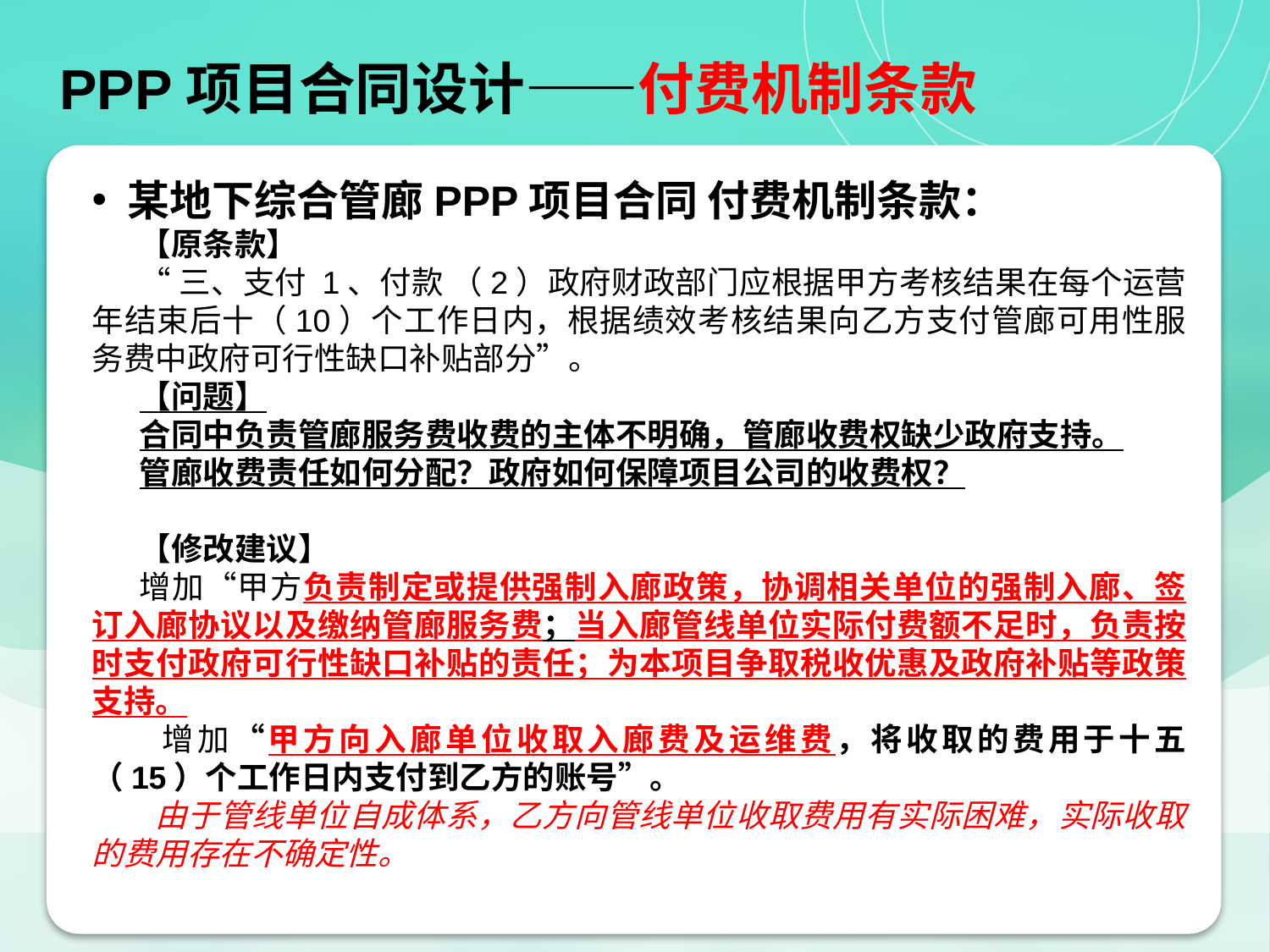

PPP项目合同设计——付费机制条款
【小结】PPP项目核心法律关系：项目合同
某地下综合管廊PPP项目合同 付费机制条款：
【原条款】
“三、支付 1、付款 （2）政府财政部门应根据甲方考核结果在每个运营年结束后十（10）个工作日内，根据绩效考核结果向乙方支付管廊可用性服务费中政府可行性缺口补贴部分”。
【问题】
合同中负责管廊服务费收费的主体不明确，管廊收费权缺少政府支持。
管廊收费责任如何分配？政府如何保障项目公司的收费权？

【修改建议】
增加“甲方负责制定或提供强制入廊政策，协调相关单位的强制入廊、签订入廊协议以及缴纳管廊服务费；当入廊管线单位实际付费额不足时，负责按时支付政府可行性缺口补贴的责任；为本项目争取税收优惠及政府补贴等政策支持。
 增加“甲方向入廊单位收取入廊费及运维费，将收取的费用于十五（15）个工作日内支付到乙方的账号”。
 由于管线单位自成体系，乙方向管线单位收取费用有实际困难，实际收取的费用存在不确定性。

82